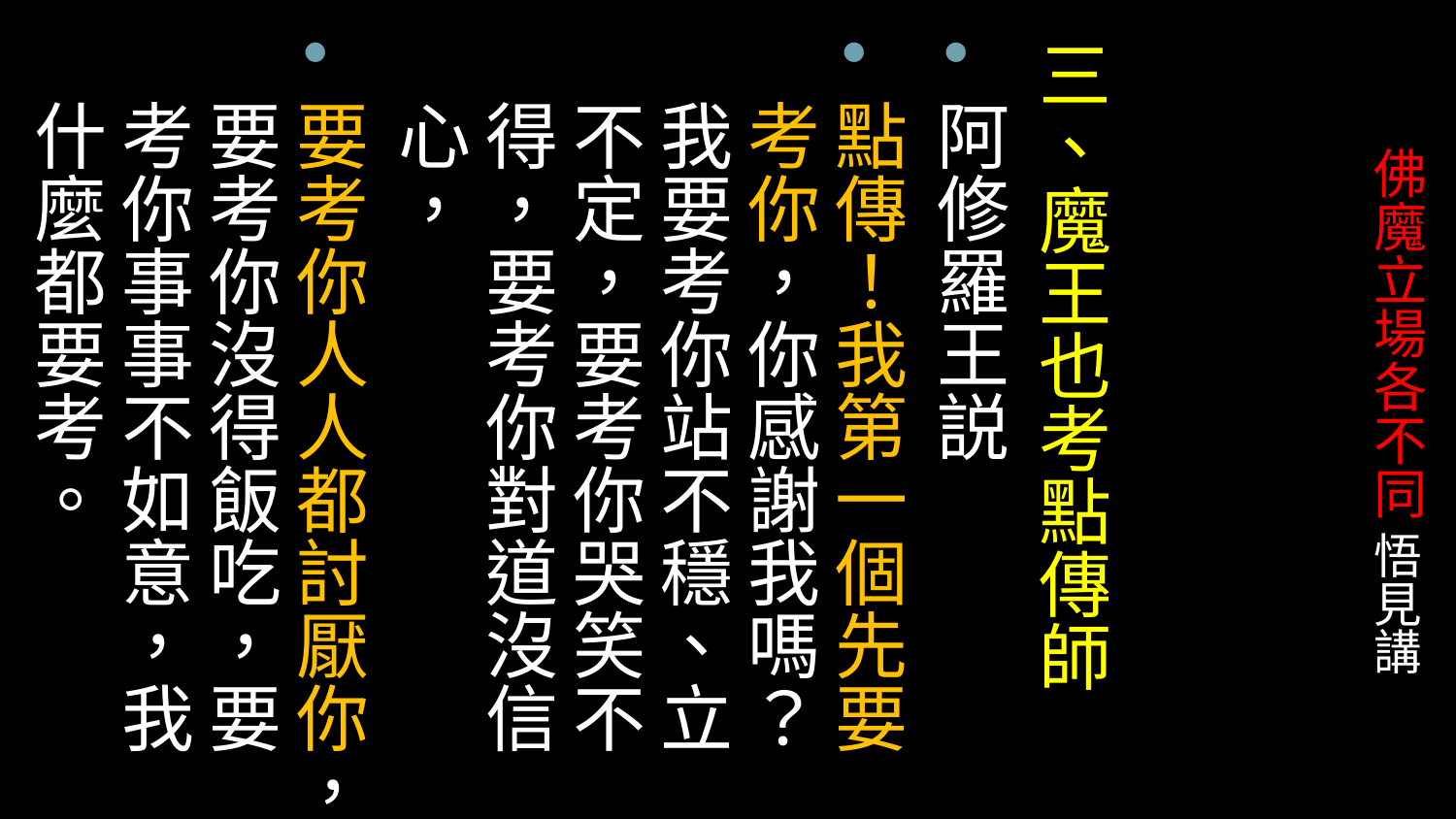

三、魔王也考點傳師
阿修羅王説
點傳！我第一個先要考你，你感謝我嗎？我要考你站不穩、立不定，要考你哭笑不得，要考你對道沒信心，
要考你人人都討厭你，要考你沒得飯吃，要考你事事不如意，我什麼都要考。
# 佛魔立場各不同 悟見講